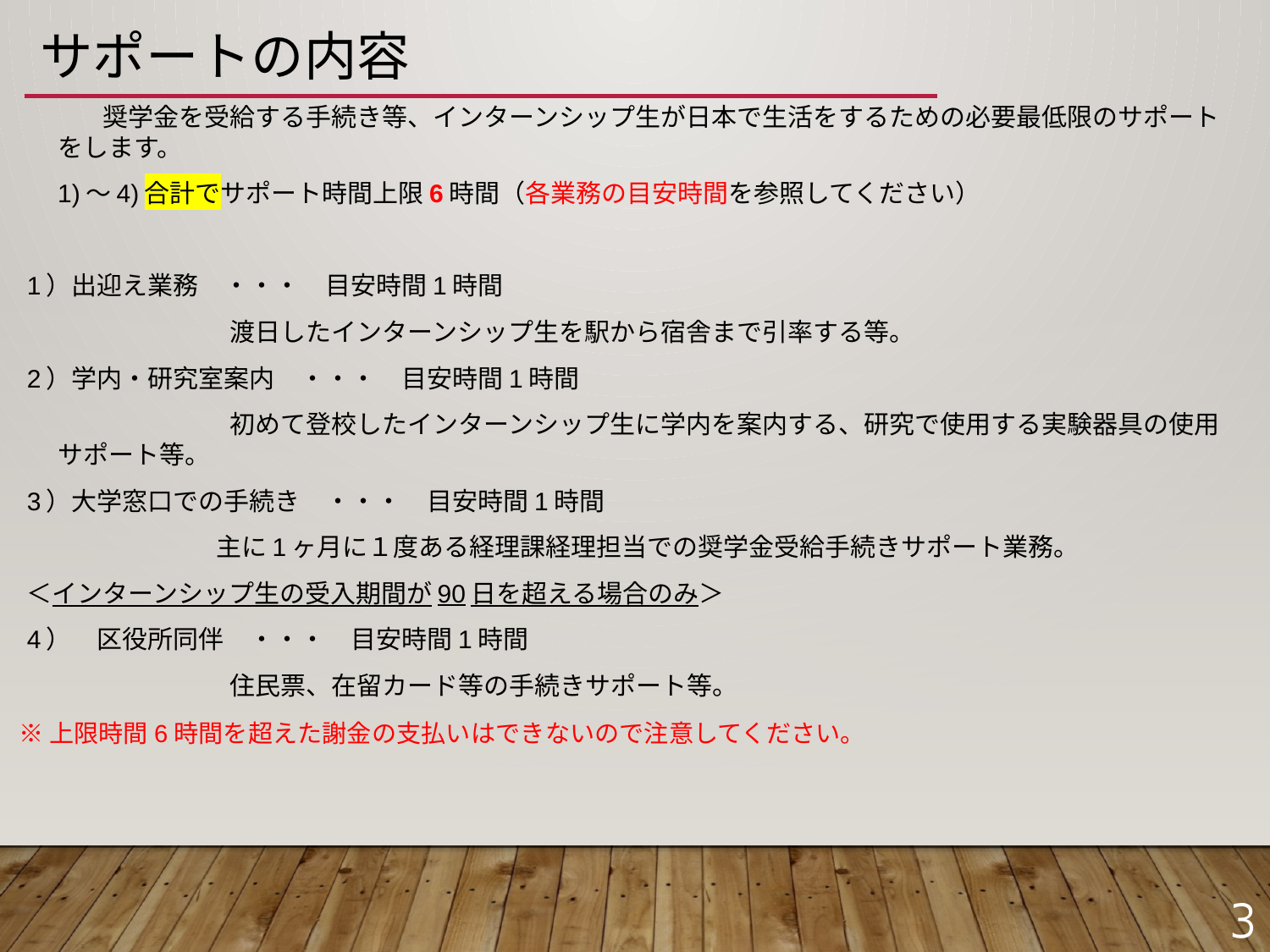

# サポートの内容
　　　奨学金を受給する手続き等、インターンシップ生が日本で生活をするための必要最低限のサポートをします。
　1)～4)合計でサポート時間上限6時間（各業務の目安時間を参照してください）

1）出迎え業務　・・・　目安時間1時間
　　　　　　　　渡日したインターンシップ生を駅から宿舎まで引率する等。
2）学内・研究室案内　・・・　目安時間1時間
　　　　　　　　初めて登校したインターンシップ生に学内を案内する、研究で使用する実験器具の使用サポート等。
3）大学窓口での手続き　・・・　目安時間1時間
　　　　 　　　 主に1ヶ月に１度ある経理課経理担当での奨学金受給手続きサポート業務。
＜インターンシップ生の受入期間が90日を超える場合のみ＞
4）　区役所同伴　・・・　目安時間1時間
　　　　　　　　住民票、在留カード等の手続きサポート等。

※上限時間6時間を超えた謝金の支払いはできないので注意してください。
3